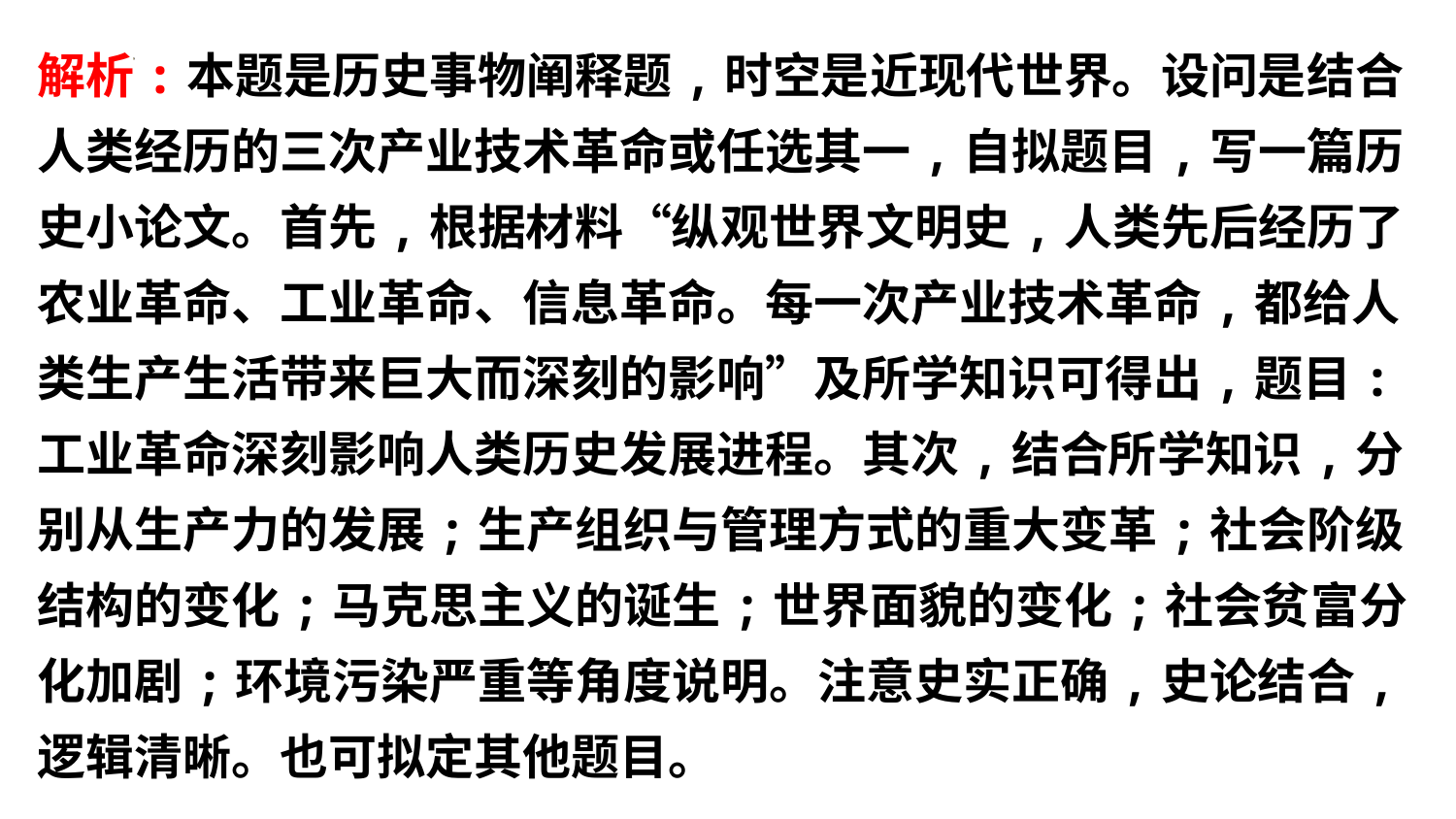

解析:本题是历史事物阐释题,时空是近现代世界。设问是结合人类经历的三次产业技术革命或任选其一,自拟题目,写一篇历史小论文。首先,根据材料“纵观世界文明史,人类先后经历了农业革命、工业革命、信息革命。每一次产业技术革命,都给人类生产生活带来巨大而深刻的影响”及所学知识可得出,题目:工业革命深刻影响人类历史发展进程。其次,结合所学知识,分别从生产力的发展;生产组织与管理方式的重大变革;社会阶级结构的变化;马克思主义的诞生;世界面貌的变化;社会贫富分化加剧;环境污染严重等角度说明。注意史实正确,史论结合,逻辑清晰。也可拟定其他题目。